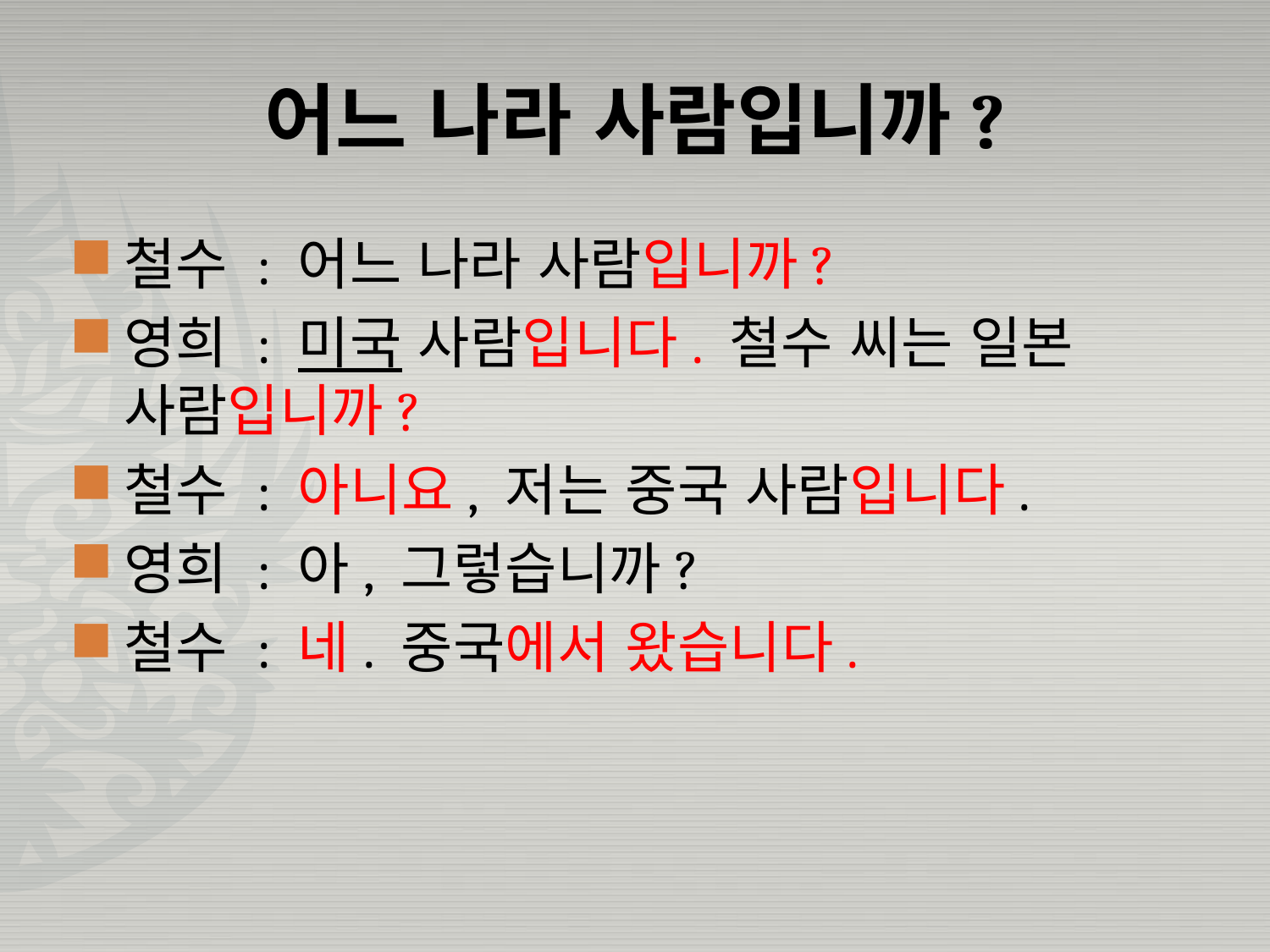

# 어느 나라 사람입니까?
철수 : 어느 나라 사람입니까?
영희 : 미국 사람입니다. 철수 씨는 일본 사람입니까?
철수 : 아니요, 저는 중국 사람입니다.
영희 : 아, 그렇습니까?
철수 : 네. 중국에서 왔습니다.